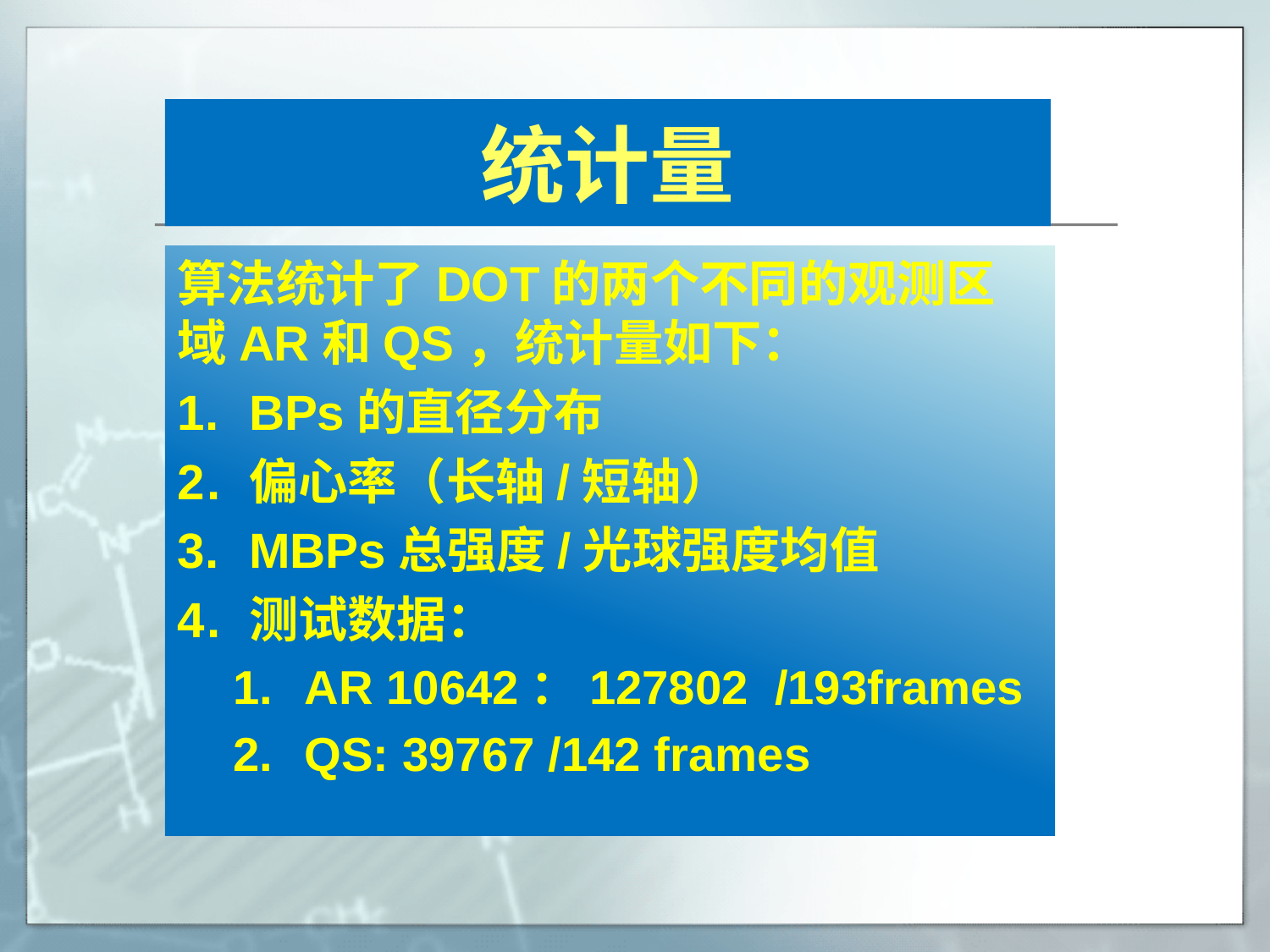

# 统计量
算法统计了DOT的两个不同的观测区域AR和QS，统计量如下：
BPs的直径分布
偏心率（长轴/短轴）
MBPs总强度/光球强度均值
测试数据：
AR 10642：127802  /193frames
QS: 39767 /142 frames